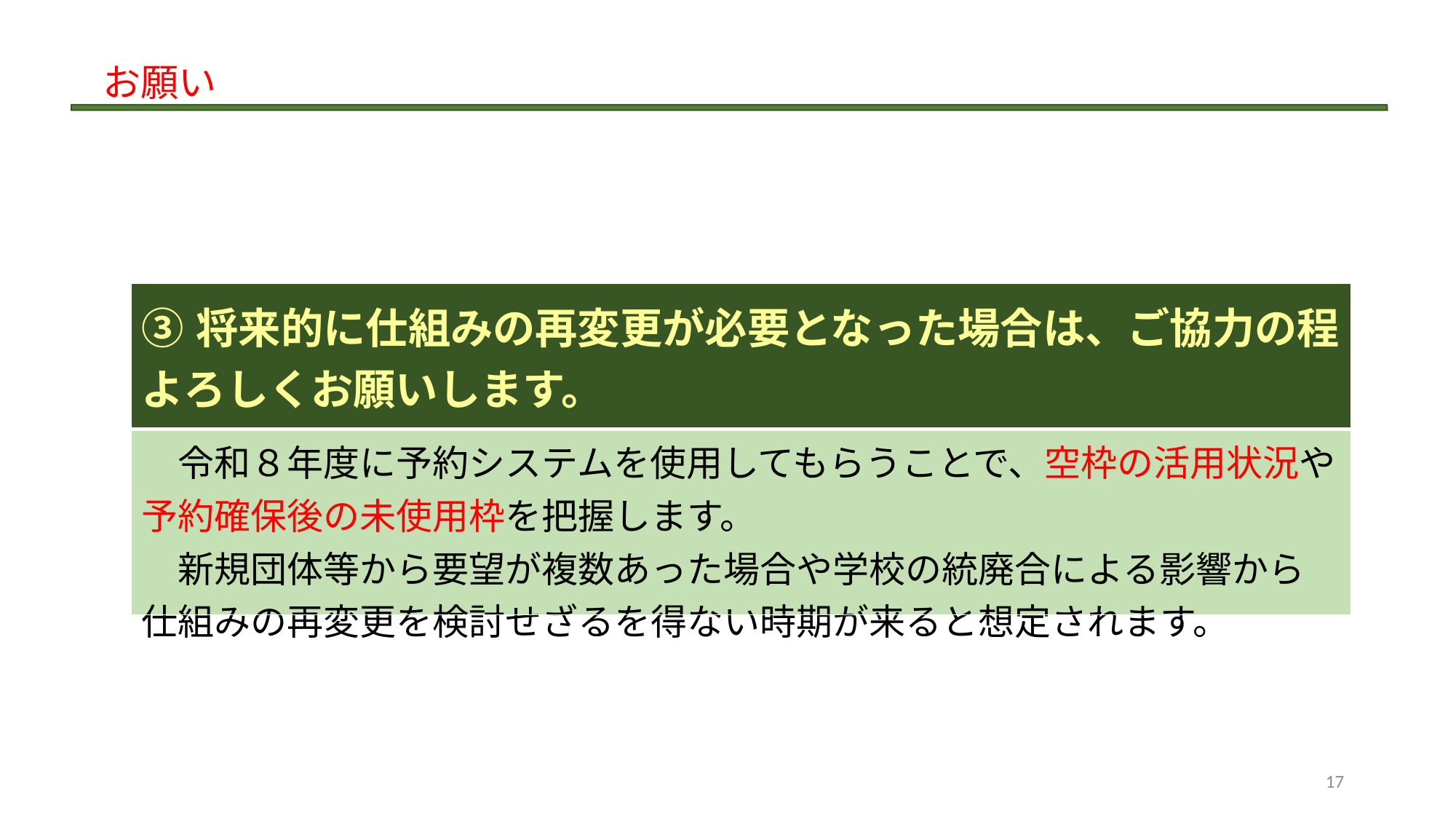

お願い

|  |  |
| --- | --- |
| ③将来的に仕組みの再変更が必要となった場合は、ご協力の程よろしくお願いします。 |
| --- |
| 令和８年度に予約システムを使用してもらうことで、空枠の活用状況や予約確保後の未使用枠を把握します。 　新規団体等から要望が複数あった場合や学校の統廃合による影響から仕組みの再変更を検討せざるを得ない時期が来ると想定されます。 |
17